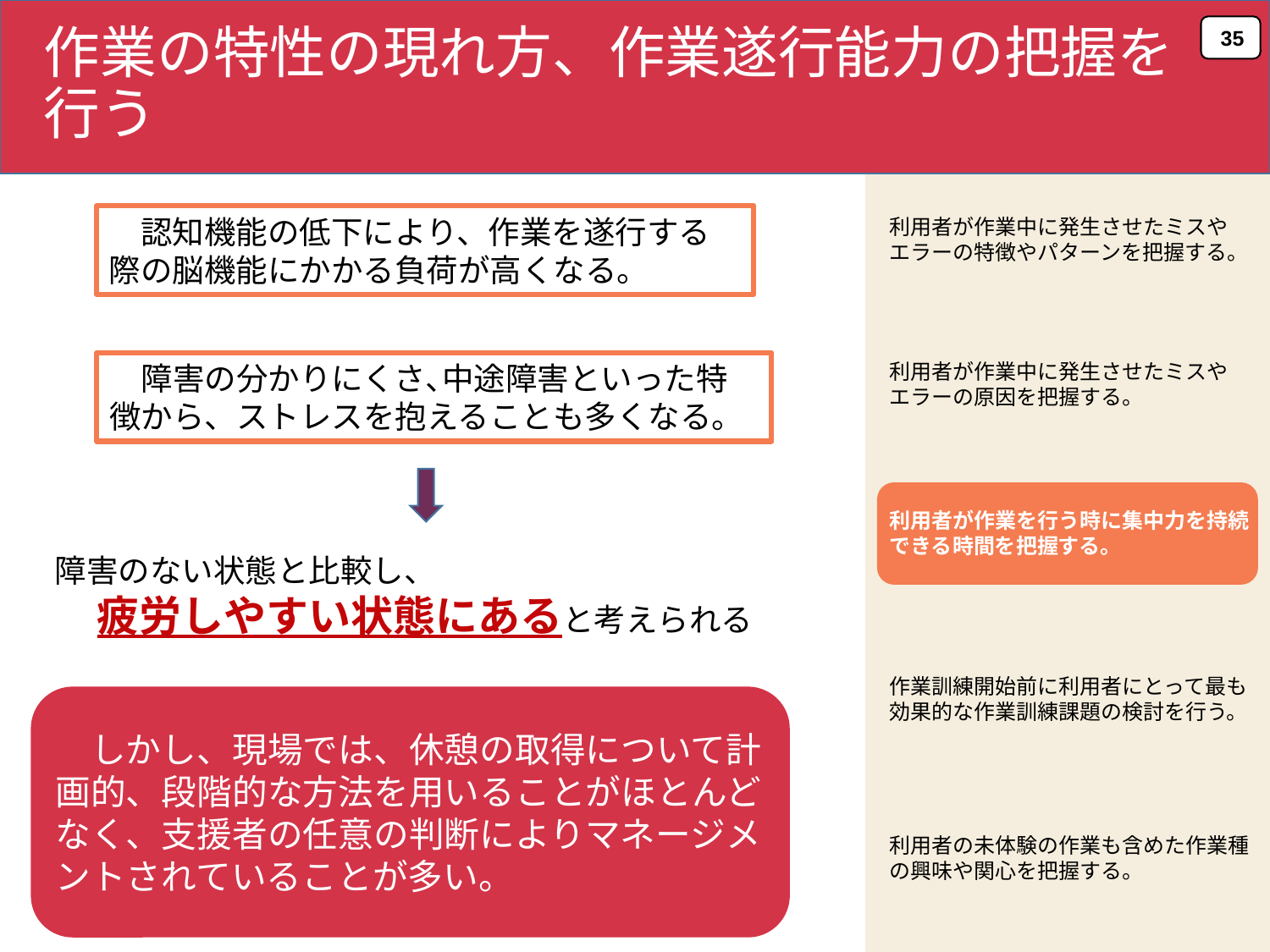

35

作業の特性の現れ方、作業遂行能力の把握を行う

　認知機能の低下により、作業を遂行する際の脳機能にかかる負荷が高くなる。
　障害の分かりにくさ､中途障害といった特徴から、ストレスを抱えることも多くなる。

　しかし、現場では、休憩の取得について計画的、段階的な方法を用いることがほとんどなく、支援者の任意の判断によりマネージメントされていることが多い。
利用者が作業中に発生させたミスやエラーの特徴やパターンを把握する。
利用者が作業中に発生させたミスやエラーの原因を把握する。

利用者が作業を行う時に集中力を持続できる時間を把握する。
障害のない状態と比較し、
　疲労しやすい状態にあると考えられる
作業訓練開始前に利用者にとって最も効果的な作業訓練課題の検討を行う。
利用者の未体験の作業も含めた作業種の興味や関心を把握する。